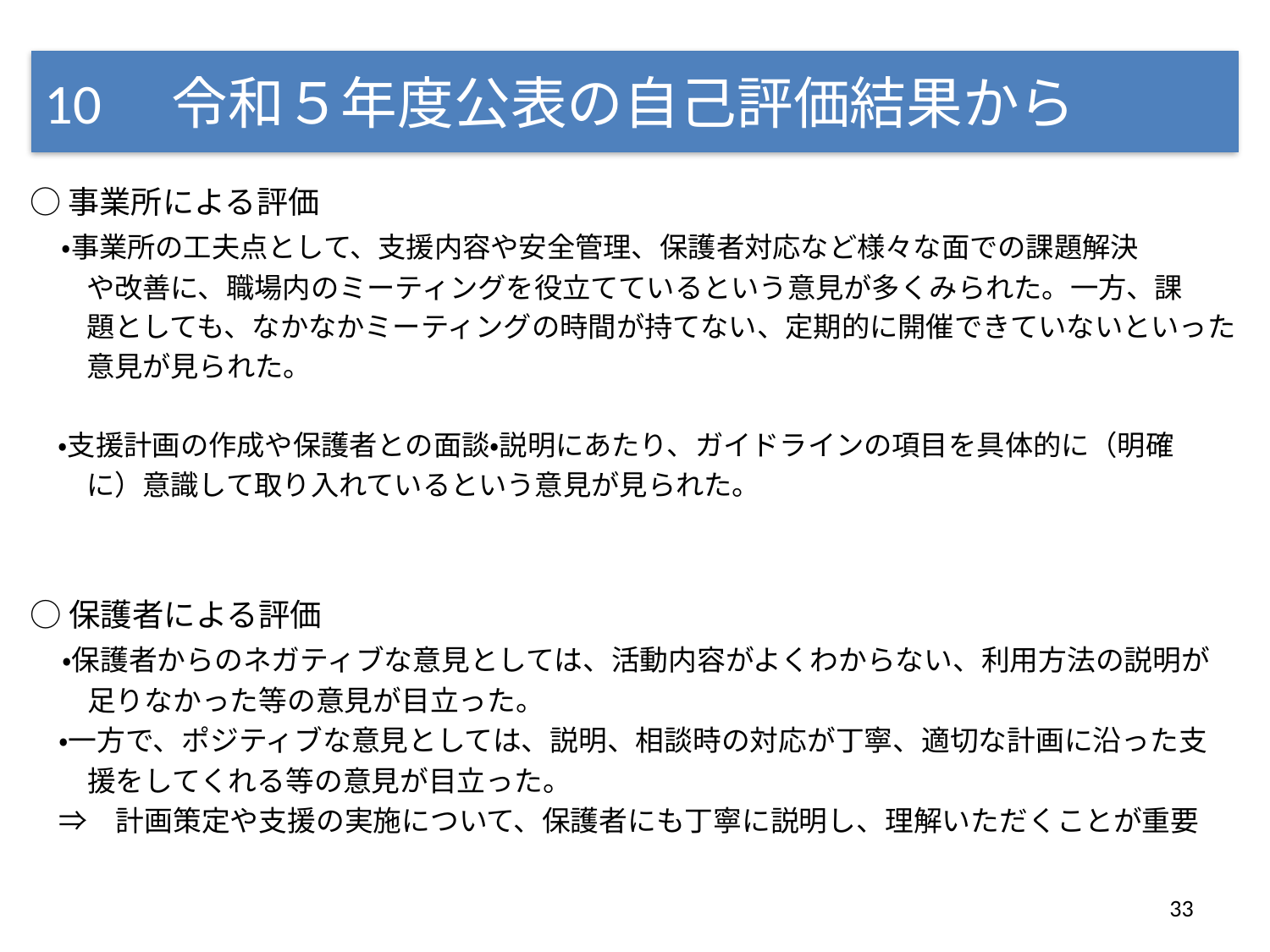

# 10　令和５年度公表の自己評価結果から
○事業所による評価
　・事業所の工夫点として、支援内容や安全管理、保護者対応など様々な面での課題解決
　　や改善に、職場内のミーティングを役立てているという意見が多くみられた。一方、課
　　題としても、なかなかミーティングの時間が持てない、定期的に開催できていないといった
　　意見が見られた。

　・支援計画の作成や保護者との面談・説明にあたり、ガイドラインの項目を具体的に（明確
　　に）意識して取り入れているという意見が見られた。
○保護者による評価
　・保護者からのネガティブな意見としては、活動内容がよくわからない、利用方法の説明が
　　足りなかった等の意見が目立った。
　・一方で、ポジティブな意見としては、説明、相談時の対応が丁寧、適切な計画に沿った支
　　援をしてくれる等の意見が目立った。
　⇒　計画策定や支援の実施について、保護者にも丁寧に説明し、理解いただくことが重要
33